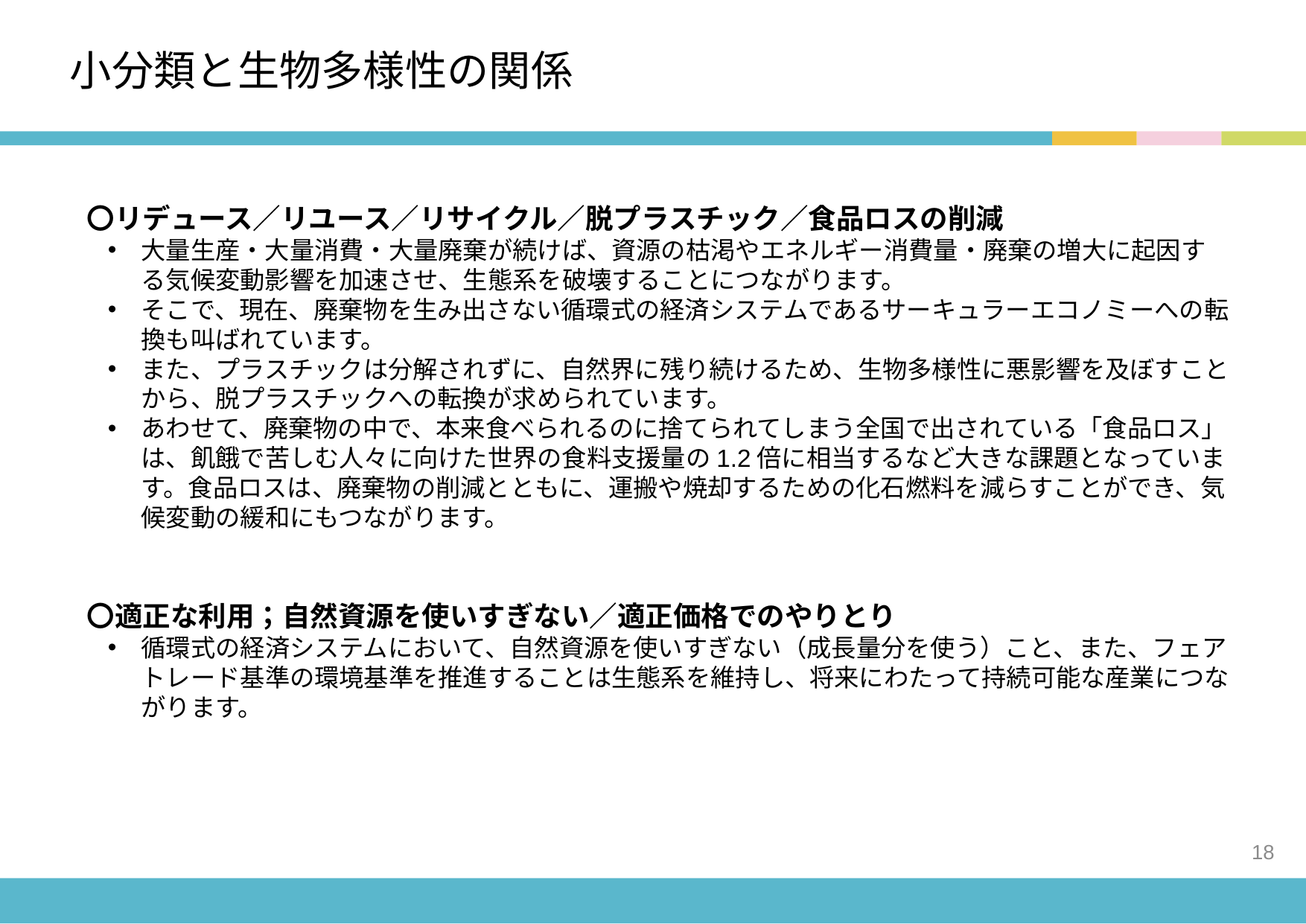

# 小分類と生物多様性の関係
〇リデュース／リユース／リサイクル／脱プラスチック／食品ロスの削減
大量生産・大量消費・大量廃棄が続けば、資源の枯渇やエネルギー消費量・廃棄の増大に起因する気候変動影響を加速させ、生態系を破壊することにつながります。
そこで、現在、廃棄物を生み出さない循環式の経済システムであるサーキュラーエコノミーへの転換も叫ばれています。
また、プラスチックは分解されずに、自然界に残り続けるため、生物多様性に悪影響を及ぼすことから、脱プラスチックへの転換が求められています。
あわせて、廃棄物の中で、本来食べられるのに捨てられてしまう全国で出されている「食品ロス」は、飢餓で苦しむ人々に向けた世界の食料支援量の1.2倍に相当するなど大きな課題となっています。食品ロスは、廃棄物の削減とともに、運搬や焼却するための化石燃料を減らすことができ、気候変動の緩和にもつながります。

〇適正な利用；自然資源を使いすぎない／適正価格でのやりとり
循環式の経済システムにおいて、自然資源を使いすぎない（成長量分を使う）こと、また、フェアトレード基準の環境基準を推進することは生態系を維持し、将来にわたって持続可能な産業につながります。
18